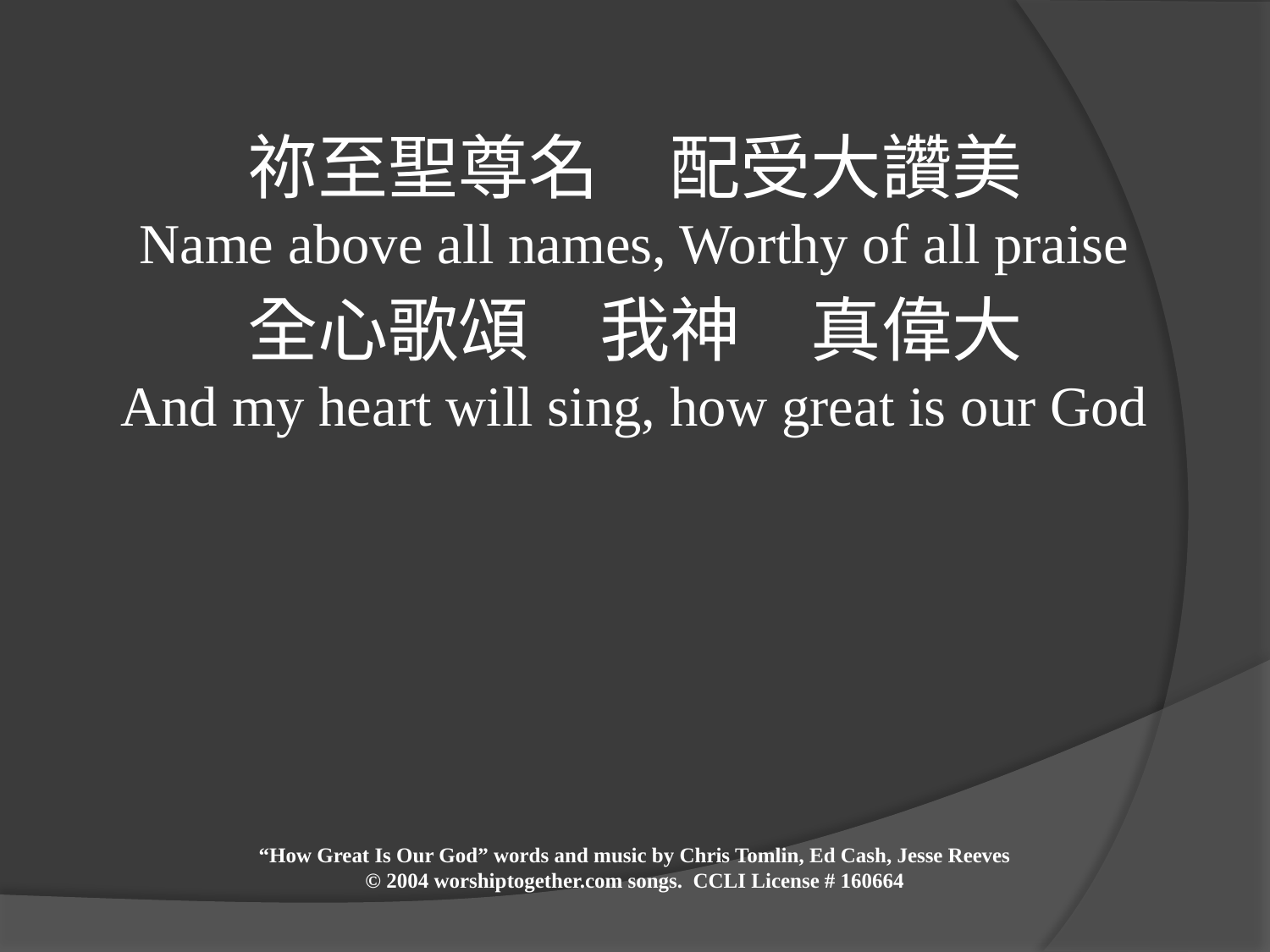

祢至聖尊名　配受大讚美
Name above all names, Worthy of all praise
全心歌頌　我神　真偉大
And my heart will sing, how great is our God
“How Great Is Our God” words and music by Chris Tomlin, Ed Cash, Jesse Reeves
© 2004 worshiptogether.com songs.  CCLI License # 160664